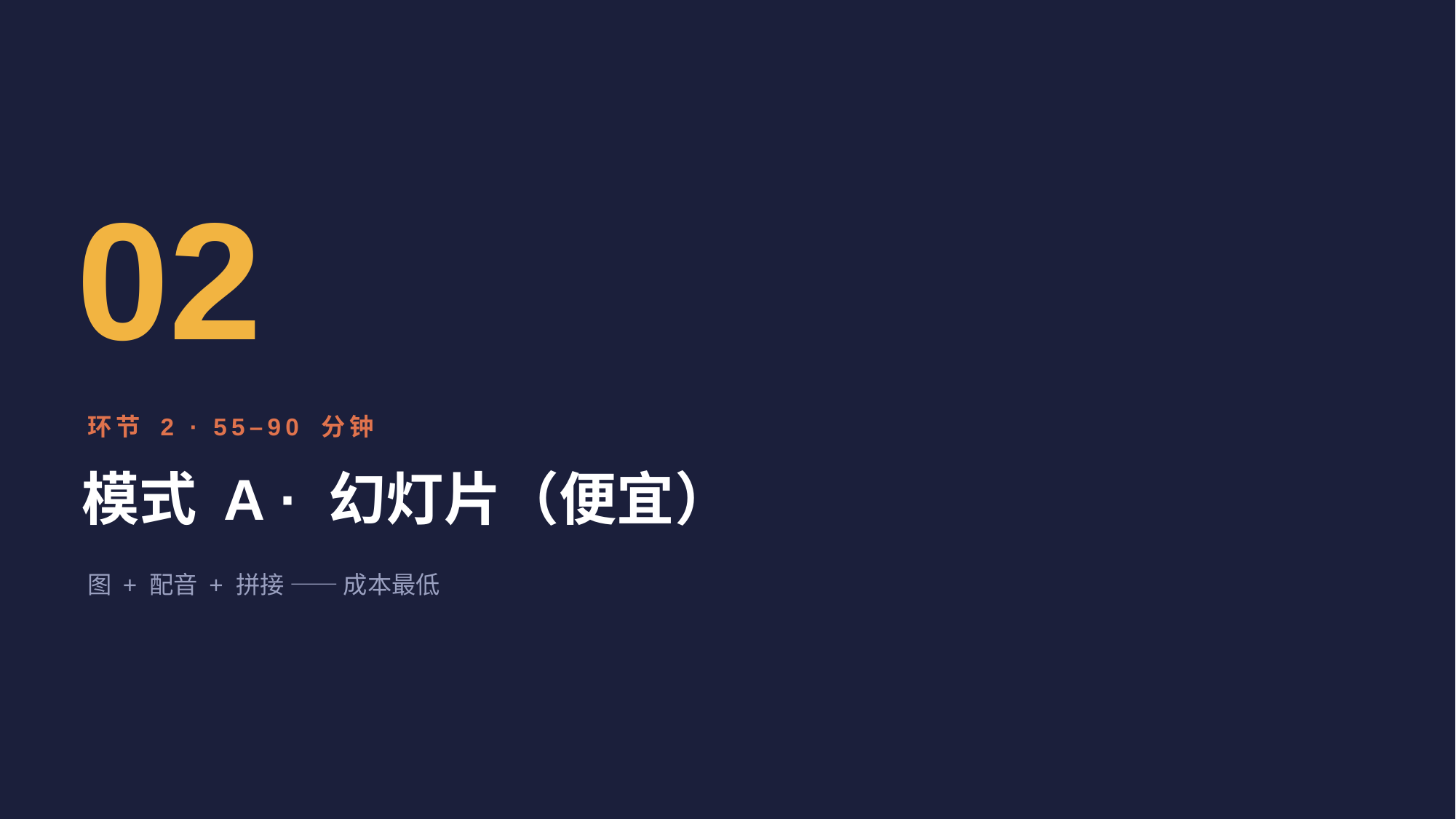

02
环节 2 · 55–90 分钟
模式 A · 幻灯片（便宜）
图 + 配音 + 拼接 —— 成本最低